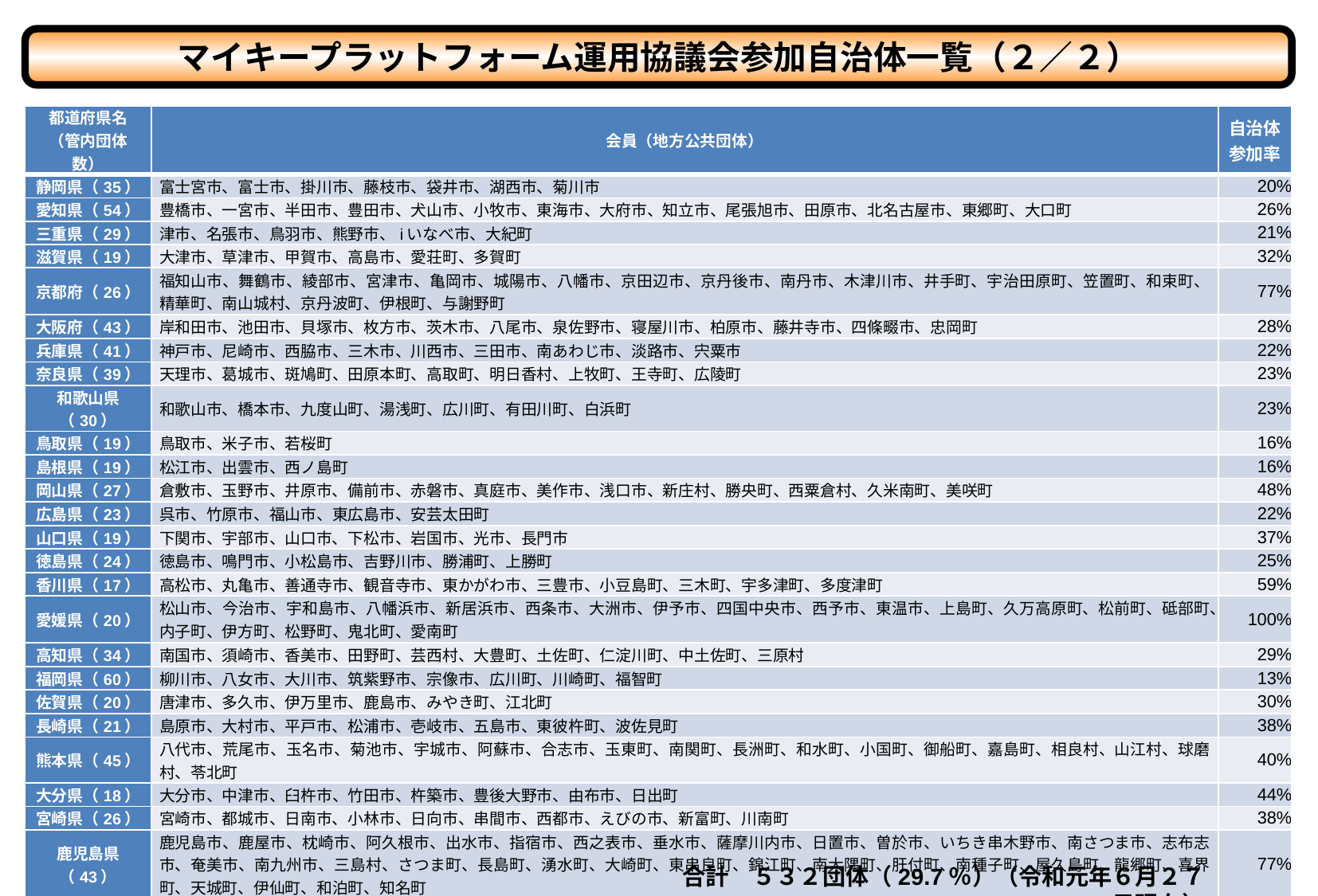

マイキープラットフォーム運用協議会参加自治体一覧（２／２）
| 都道府県名 （管内団体数） | 会員（地方公共団体） | 自治体 参加率 |
| --- | --- | --- |
| 静岡県（35） | 富士宮市、富士市、掛川市、藤枝市、袋井市、湖西市、菊川市 | 20% |
| 愛知県（54） | 豊橋市、一宮市、半田市、豊田市、犬山市、小牧市、東海市、大府市、知立市、尾張旭市、田原市、北名古屋市、東郷町、大口町 | 26% |
| 三重県（29） | 津市、名張市、鳥羽市、熊野市、iいなべ市、大紀町 | 21% |
| 滋賀県（19） | 大津市、草津市、甲賀市、高島市、愛荘町、多賀町 | 32% |
| 京都府（26） | 福知山市、舞鶴市、綾部市、宮津市、亀岡市、城陽市、八幡市、京田辺市、京丹後市、南丹市、木津川市、井手町、宇治田原町、笠置町、和束町、精華町、南山城村、京丹波町、伊根町、与謝野町 | 77% |
| 大阪府（43） | 岸和田市、池田市、貝塚市、枚方市、茨木市、八尾市、泉佐野市、寝屋川市、柏原市、藤井寺市、四條畷市、忠岡町 | 28% |
| 兵庫県（41） | 神戸市、尼崎市、西脇市、三木市、川西市、三田市、南あわじ市、淡路市、宍粟市 | 22% |
| 奈良県（39） | 天理市、葛城市、斑鳩町、田原本町、高取町、明日香村、上牧町、王寺町、広陵町 | 23% |
| 和歌山県（30） | 和歌山市、橋本市、九度山町、湯浅町、広川町、有田川町、白浜町 | 23% |
| 鳥取県（19） | 鳥取市、米子市、若桜町 | 16% |
| 島根県（19） | 松江市、出雲市、西ノ島町 | 16% |
| 岡山県（27） | 倉敷市、玉野市、井原市、備前市、赤磐市、真庭市、美作市、浅口市、新庄村、勝央町、西粟倉村、久米南町、美咲町 | 48% |
| 広島県（23） | 呉市、竹原市、福山市、東広島市、安芸太田町 | 22% |
| 山口県（19） | 下関市、宇部市、山口市、下松市、岩国市、光市、長門市 | 37% |
| 徳島県（24） | 徳島市、鳴門市、小松島市、吉野川市、勝浦町、上勝町 | 25% |
| 香川県（17） | 高松市、丸亀市、善通寺市、観音寺市、東かがわ市、三豊市、小豆島町、三木町、宇多津町、多度津町 | 59% |
| 愛媛県（20） | 松山市、今治市、宇和島市、八幡浜市、新居浜市、西条市、大洲市、伊予市、四国中央市、西予市、東温市、上島町、久万高原町、松前町、砥部町、内子町、伊方町、松野町、鬼北町、愛南町 | 100% |
| 高知県（34） | 南国市、須崎市、香美市、田野町、芸西村、大豊町、土佐町、仁淀川町、中土佐町、三原村 | 29% |
| 福岡県（60） | 柳川市、八女市、大川市、筑紫野市、宗像市、広川町、川崎町、福智町 | 13% |
| 佐賀県（20） | 唐津市、多久市、伊万里市、鹿島市、みやき町、江北町 | 30% |
| 長崎県（21） | 島原市、大村市、平戸市、松浦市、壱岐市、五島市、東彼杵町、波佐見町 | 38% |
| 熊本県（45） | 八代市、荒尾市、玉名市、菊池市、宇城市、阿蘇市、合志市、玉東町、南関町、長洲町、和水町、小国町、御船町、嘉島町、相良村、山江村、球磨村、苓北町 | 40% |
| 大分県（18） | 大分市、中津市、臼杵市、竹田市、杵築市、豊後大野市、由布市、日出町 | 44% |
| 宮崎県（26） | 宮崎市、都城市、日南市、小林市、日向市、串間市、西都市、えびの市、新富町、川南町 | 38% |
| 鹿児島県（43） | 鹿児島市、鹿屋市、枕崎市、阿久根市、出水市、指宿市、西之表市、垂水市、薩摩川内市、日置市、曽於市、いちき串木野市、南さつま市、志布志市、奄美市、南九州市、三島村、さつま町、長島町、湧水町、大崎町、東串良町、錦江町、南大隅町、肝付町、南種子町、屋久島町、龍郷町、喜界町、天城町、伊仙町、和泊町、知名町 | 77% |
| 沖縄県（41） | 那覇市、宜野湾市、豊見城市、宮古島市、伊江村、与那国町 | 15% |
合計　５３２団体（29.7％）（令和元年６月２７日現在）